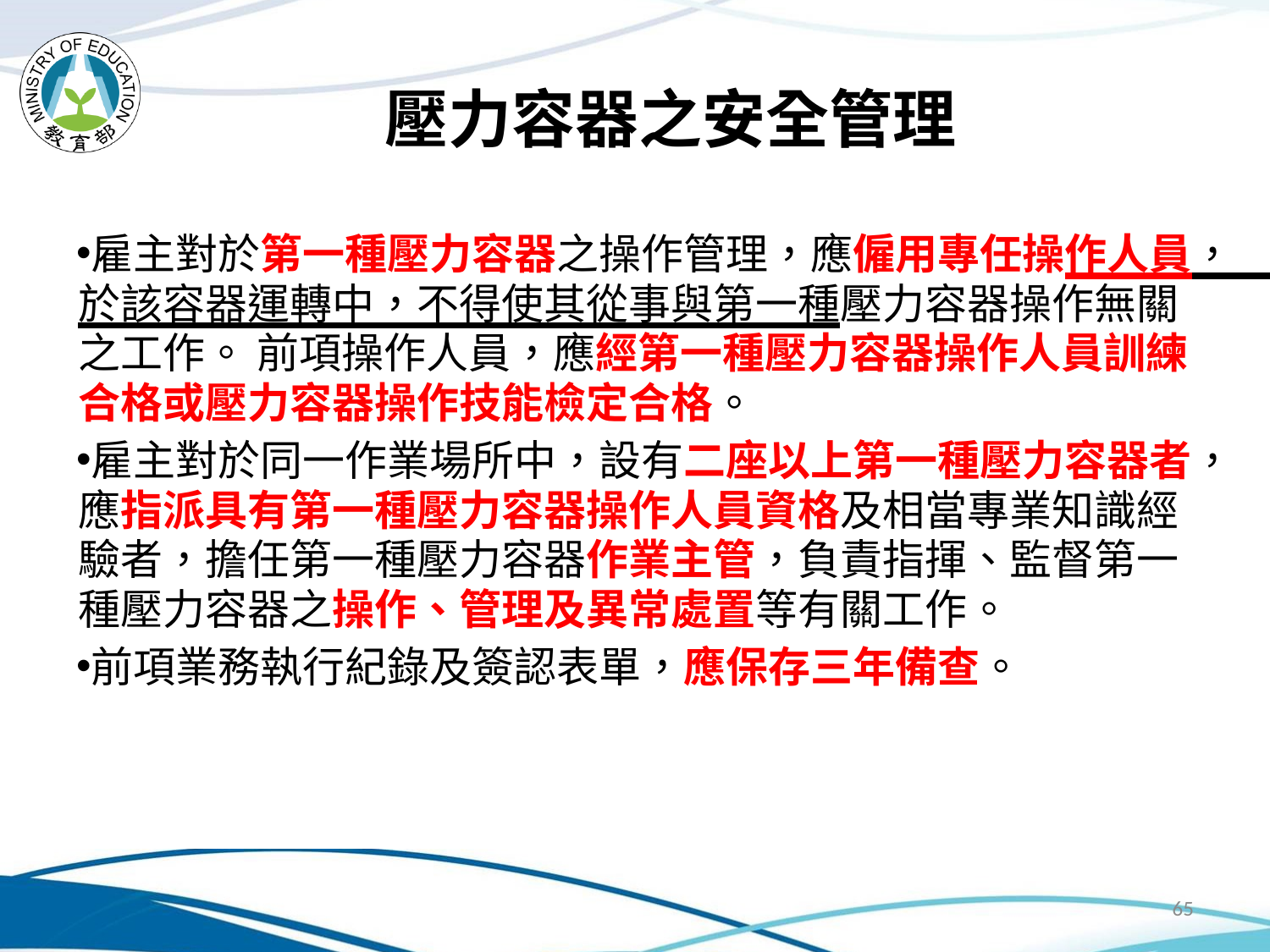

# 壓力容器之安全管理
雇主對於第一種壓力容器之操作管理，應僱用專任操作人員，於該容器運轉中，不得使其從事與第一種壓力容器操作無關之工作。 前項操作人員，應經第一種壓力容器操作人員訓練合格或壓力容器操作技能檢定合格。
雇主對於同一作業場所中，設有二座以上第一種壓力容器者，應指派具有第一種壓力容器操作人員資格及相當專業知識經驗者，擔任第一種壓力容器作業主管，負責指揮、監督第一種壓力容器之操作、管理及異常處置等有關工作。
前項業務執行紀錄及簽認表單，應保存三年備查。

65